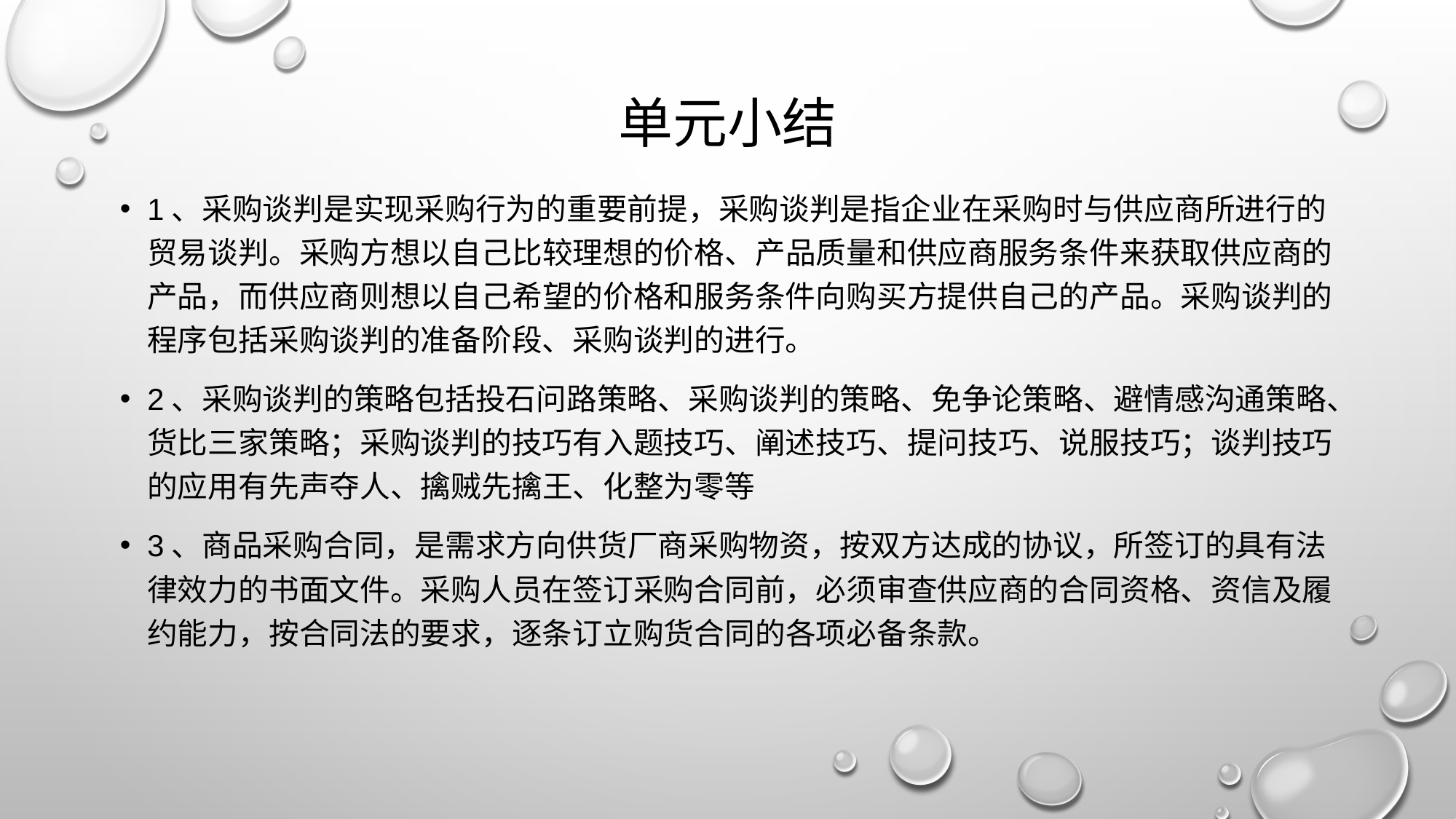

# 单元小结
1、采购谈判是实现采购行为的重要前提，采购谈判是指企业在采购时与供应商所进行的贸易谈判。采购方想以自己比较理想的价格、产品质量和供应商服务条件来获取供应商的产品，而供应商则想以自己希望的价格和服务条件向购买方提供自己的产品。采购谈判的程序包括采购谈判的准备阶段、采购谈判的进行。
2、采购谈判的策略包括投石问路策略、采购谈判的策略、免争论策略、避情感沟通策略、货比三家策略；采购谈判的技巧有入题技巧、阐述技巧、提问技巧、说服技巧；谈判技巧的应用有先声夺人、擒贼先擒王、化整为零等
3、商品采购合同，是需求方向供货厂商采购物资，按双方达成的协议，所签订的具有法律效力的书面文件。采购人员在签订采购合同前，必须审查供应商的合同资格、资信及履约能力，按合同法的要求，逐条订立购货合同的各项必备条款。